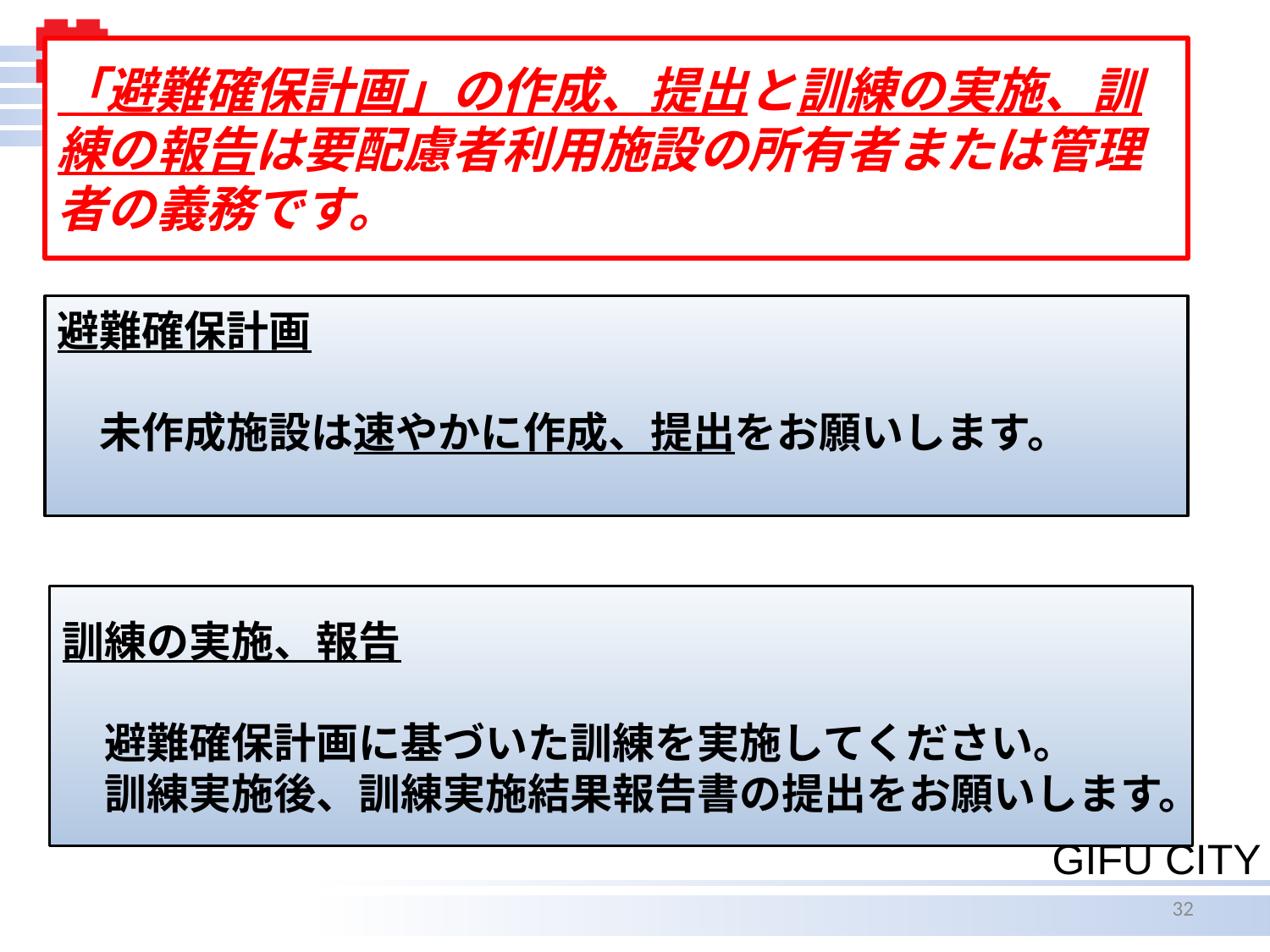

「避難確保計画」の作成、提出と訓練の実施、訓練の報告は要配慮者利用施設の所有者または管理者の義務です。
#
避難確保計画

　未作成施設は速やかに作成、提出をお願いします。

訓練の実施、報告

　避難確保計画に基づいた訓練を実施してください。
　訓練実施後、訓練実施結果報告書の提出をお願いします。
32